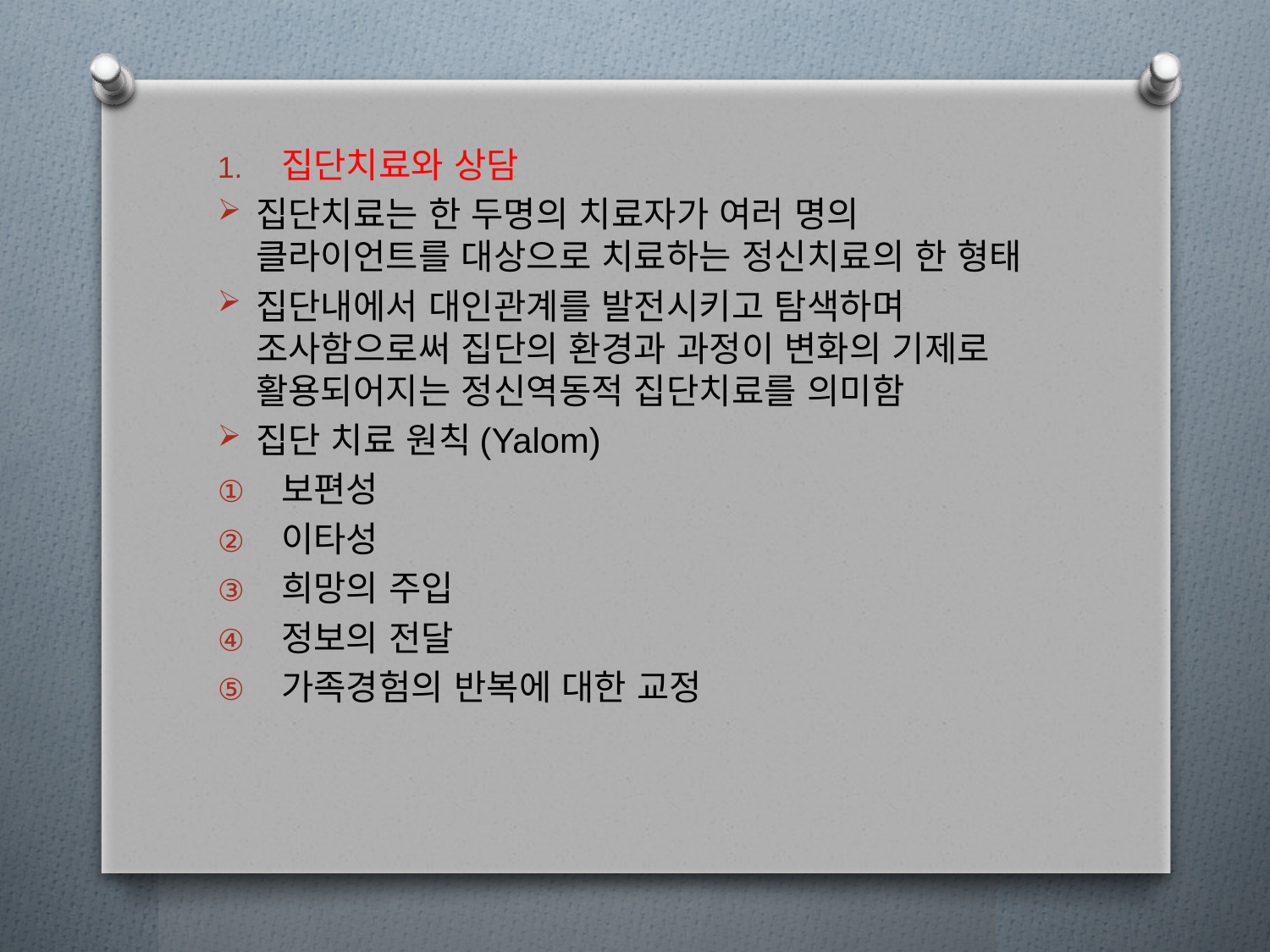

집단치료와 상담
집단치료는 한 두명의 치료자가 여러 명의 클라이언트를 대상으로 치료하는 정신치료의 한 형태
집단내에서 대인관계를 발전시키고 탐색하며 조사함으로써 집단의 환경과 과정이 변화의 기제로 활용되어지는 정신역동적 집단치료를 의미함
집단 치료 원칙(Yalom)
보편성
이타성
희망의 주입
정보의 전달
가족경험의 반복에 대한 교정